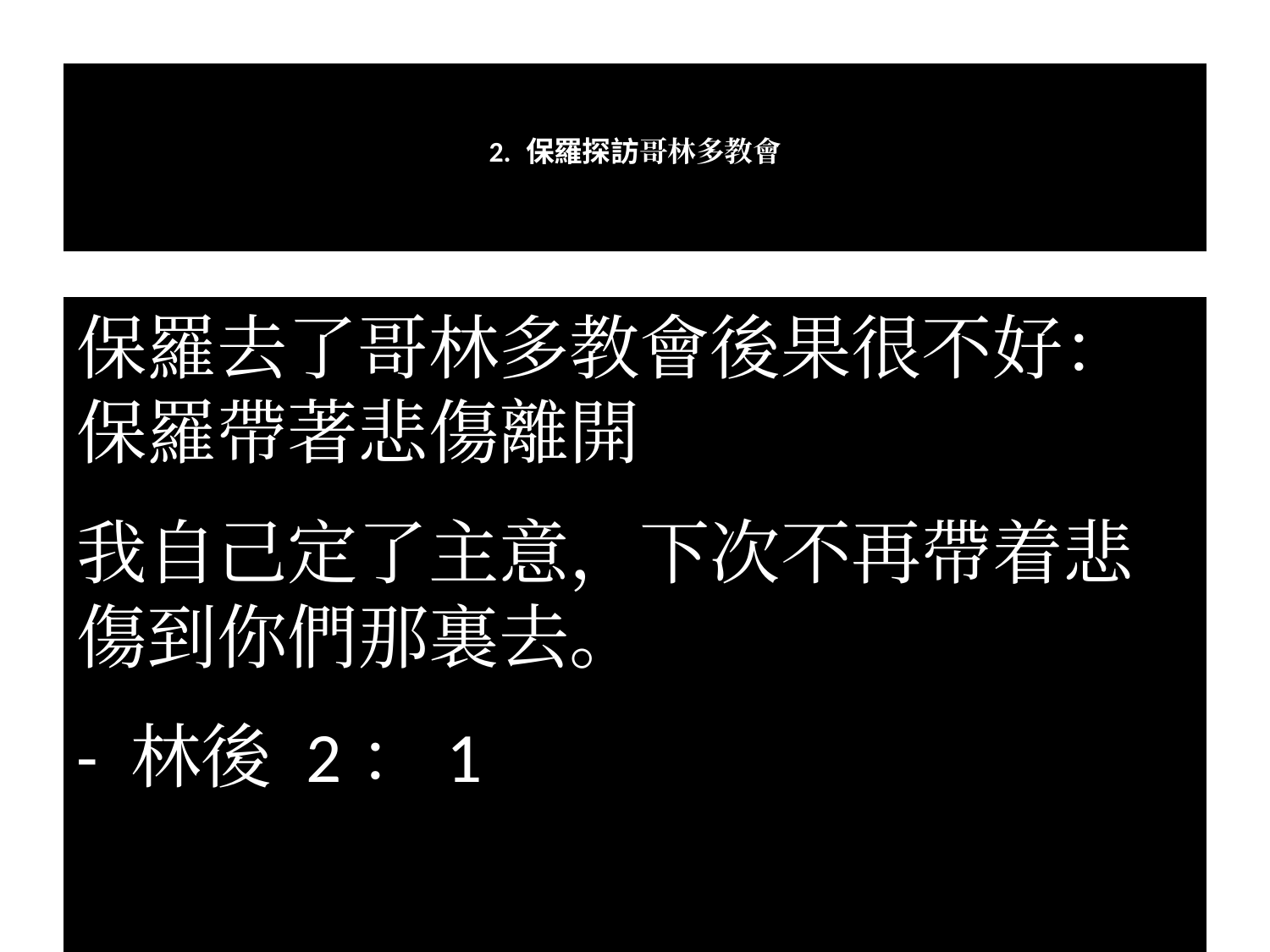

# 2.  保羅探訪哥林多教會
保羅去了哥林多教會後果很不好：保羅帶著悲傷離開
我自己定了主意，下次不再帶着悲傷到你們那裏去。
- 林後 2：1